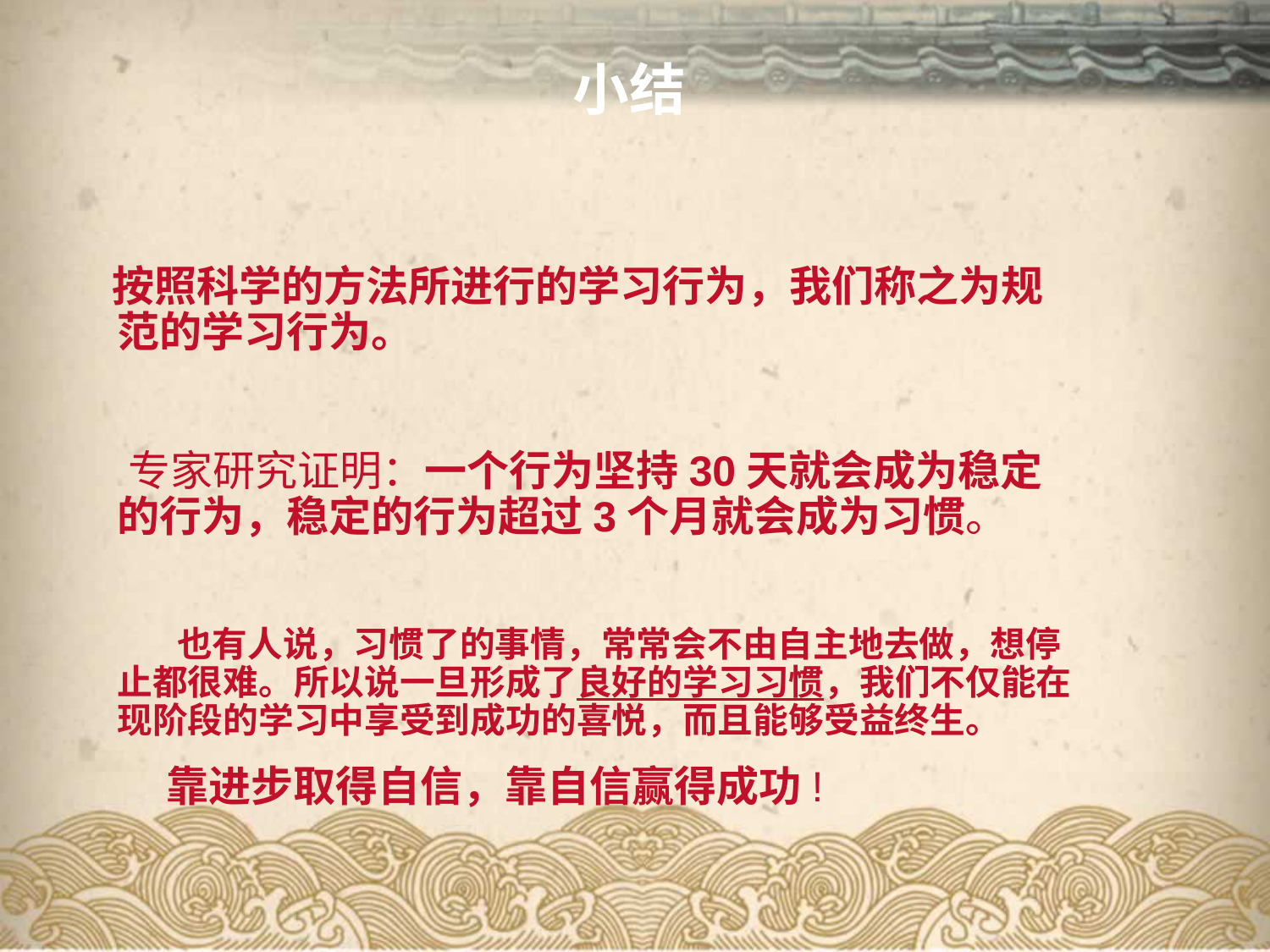

# 小结

   按照科学的方法所进行的学习行为，我们称之为规范的学习行为。

    专家研究证明：一个行为坚持30天就会成为稳定的行为，稳定的行为超过3个月就会成为习惯。

           也有人说，习惯了的事情，常常会不由自主地去做，想停止都很难。所以说一旦形成了良好的学习习惯，我们不仅能在现阶段的学习中享受到成功的喜悦，而且能够受益终生。
        靠进步取得自信，靠自信赢得成功!